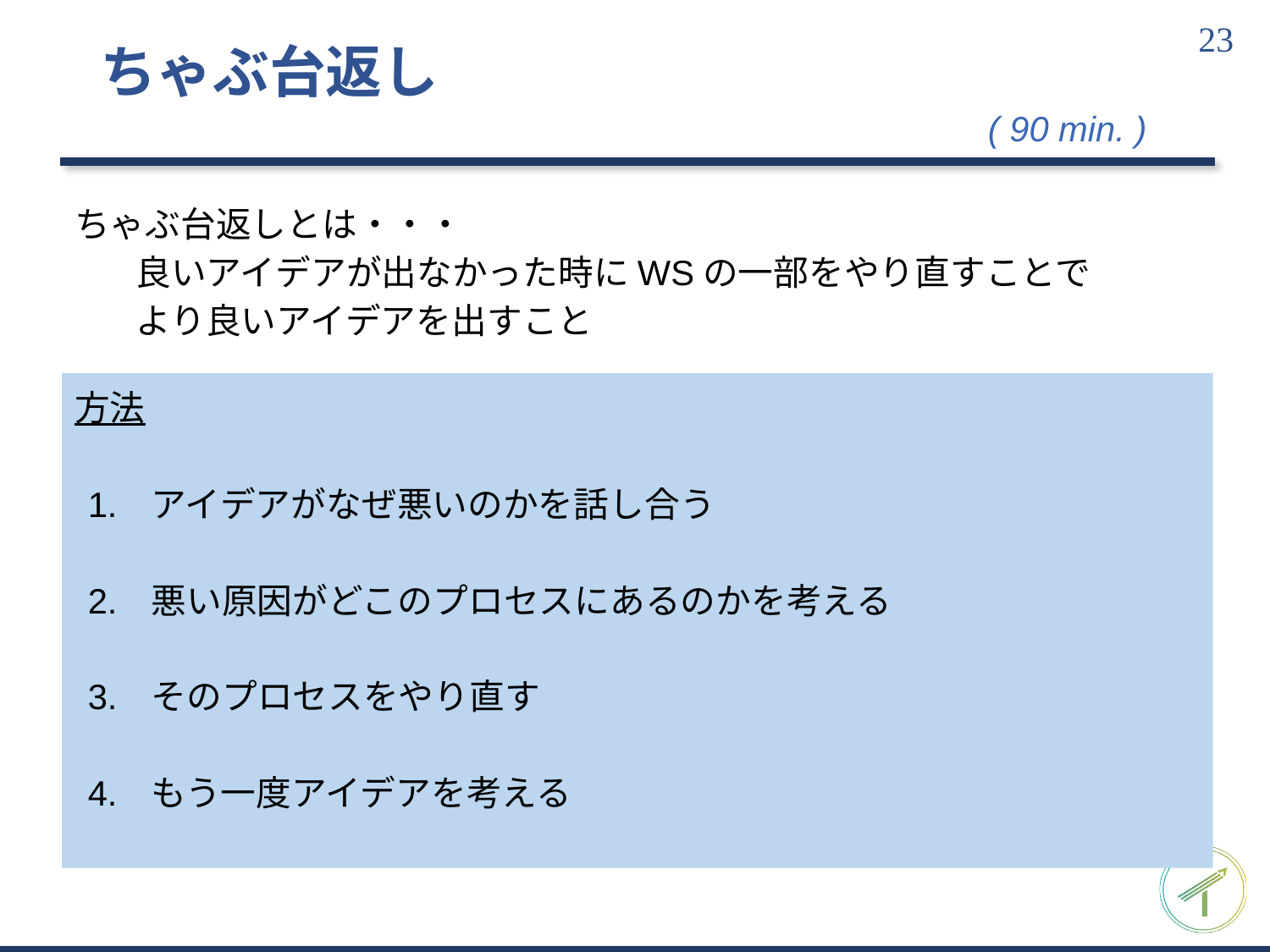

# ちゃぶ台返し
( 90 min. )
ちゃぶ台返しとは・・・
良いアイデアが出なかった時にWSの一部をやり直すことで
より良いアイデアを出すこと
方法

アイデアがなぜ悪いのかを話し合う

悪い原因がどこのプロセスにあるのかを考える

そのプロセスをやり直す

もう一度アイデアを考える